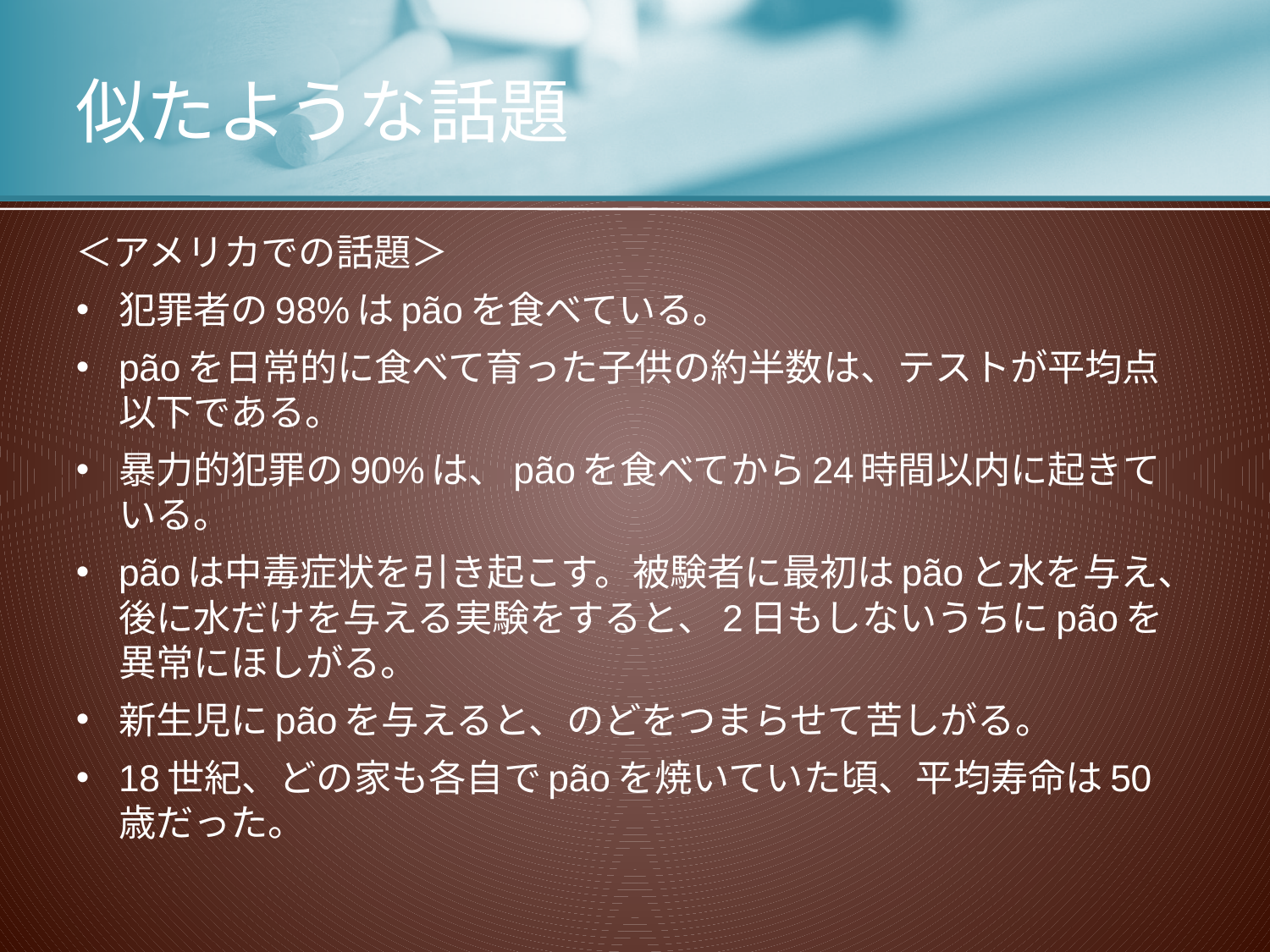

# 似たような話題
＜アメリカでの話題＞
犯罪者の98%はpãoを食べている。
pãoを日常的に食べて育った子供の約半数は、テストが平均点以下である。
暴力的犯罪の90%は、pãoを食べてから24時間以内に起きている。
pãoは中毒症状を引き起こす。被験者に最初はpãoと水を与え、後に水だけを与える実験をすると、2日もしないうちにpãoを異常にほしがる。
新生児にpãoを与えると、のどをつまらせて苦しがる。
18世紀、どの家も各自でpãoを焼いていた頃、平均寿命は50歳だった。